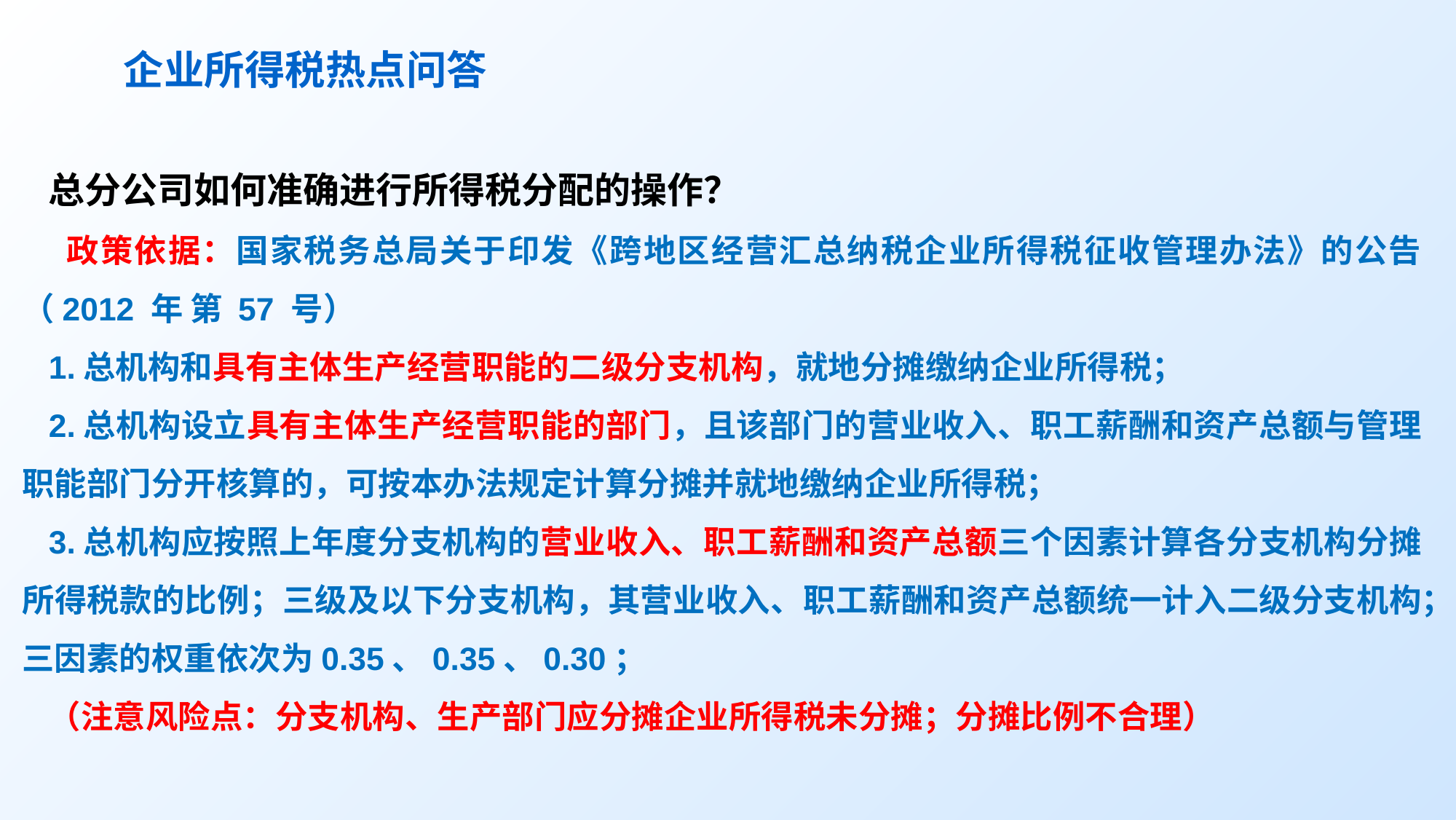

企业所得税热点问答
总分公司如何准确进行所得税分配的操作？
 政策依据：国家税务总局关于印发《跨地区经营汇总纳税企业所得税征收管理办法》的公告（2012 年 第 57 号）
1.总机构和具有主体生产经营职能的二级分支机构，就地分摊缴纳企业所得税；
2.总机构设立具有主体生产经营职能的部门，且该部门的营业收入、职工薪酬和资产总额与管理职能部门分开核算的，可按本办法规定计算分摊并就地缴纳企业所得税；
3.总机构应按照上年度分支机构的营业收入、职工薪酬和资产总额三个因素计算各分支机构分摊所得税款的比例；三级及以下分支机构，其营业收入、职工薪酬和资产总额统一计入二级分支机构；三因素的权重依次为0.35、0.35、0.30；
（注意风险点：分支机构、生产部门应分摊企业所得税未分摊；分摊比例不合理）